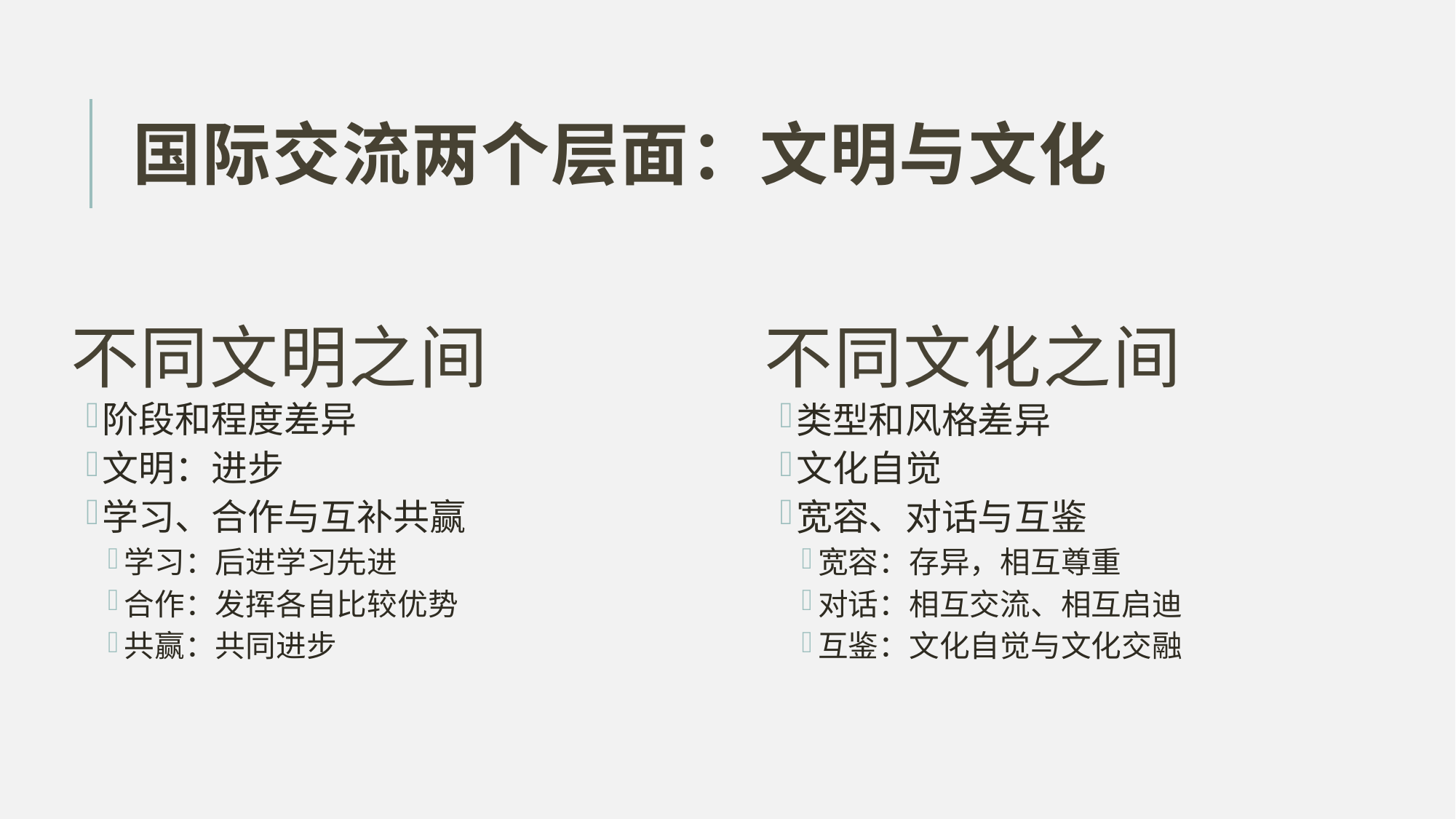

# 国际交流两个层面：文明与文化
不同文明之间
阶段和程度差异
文明：进步
学习、合作与互补共赢
学习：后进学习先进
合作：发挥各自比较优势
共赢：共同进步
不同文化之间
类型和风格差异
文化自觉
宽容、对话与互鉴
宽容：存异，相互尊重
对话：相互交流、相互启迪
互鉴：文化自觉与文化交融